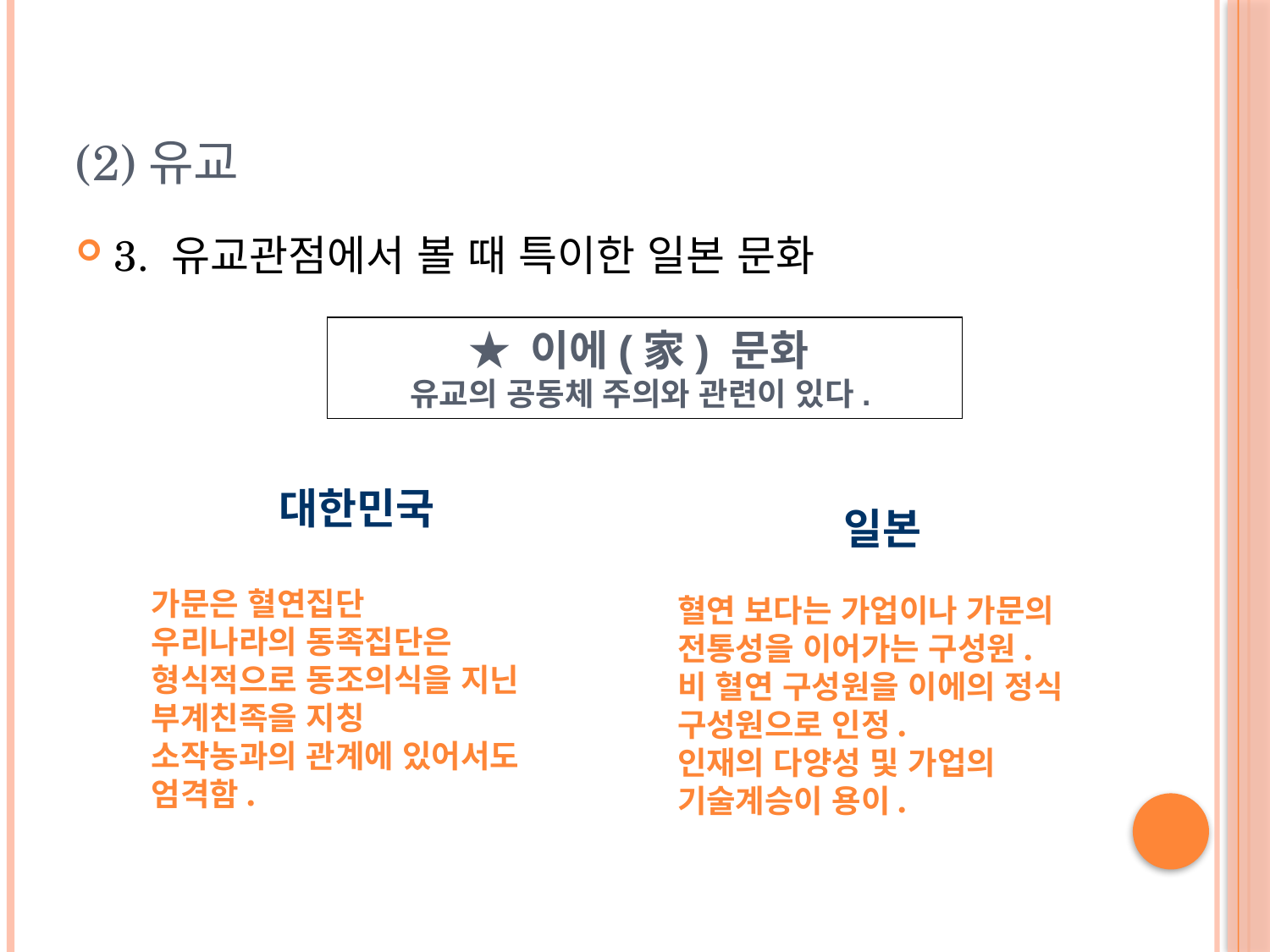

# (2)유교
3. 유교관점에서 볼 때 특이한 일본 문화
★ 이에(家) 문화
유교의 공동체 주의와 관련이 있다.
대한민국

가문은 혈연집단
우리나라의 동족집단은 형식적으로 동조의식을 지닌 부계친족을 지칭
소작농과의 관계에 있어서도 엄격함.

일본

혈연 보다는 가업이나 가문의 전통성을 이어가는 구성원.
비 혈연 구성원을 이에의 정식 구성원으로 인정.
인재의 다양성 및 가업의 기술계승이 용이.